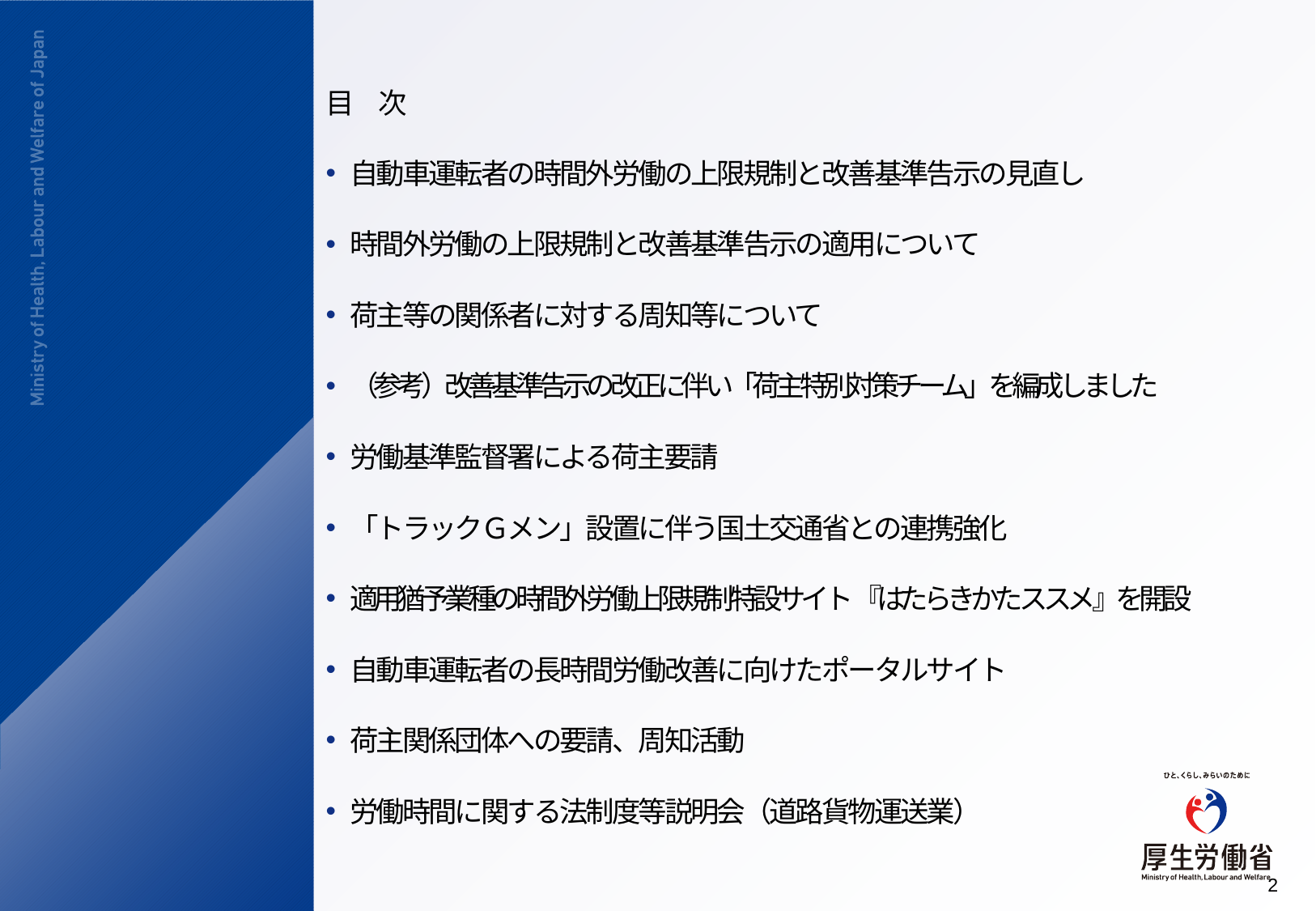

目　次
自動車運転者の時間外労働の上限規制と改善基準告示の見直し
時間外労働の上限規制と改善基準告示の適用について
荷主等の関係者に対する周知等について
（参考）改善基準告示の改正に伴い「荷主特別対策チーム」を編成しました
労働基準監督署による荷主要請
「トラックＧメン」設置に伴う国土交通省との連携強化
適用猶予業種の時間外労働上限規制 特設サイト『はたらきかた ススメ 』を開設
自動車運転者の長時間労働改善に向けたポータルサイト
荷主関係団体への要請、周知活動
労働時間に関する法制度等説明会（道路貨物運送業）
2